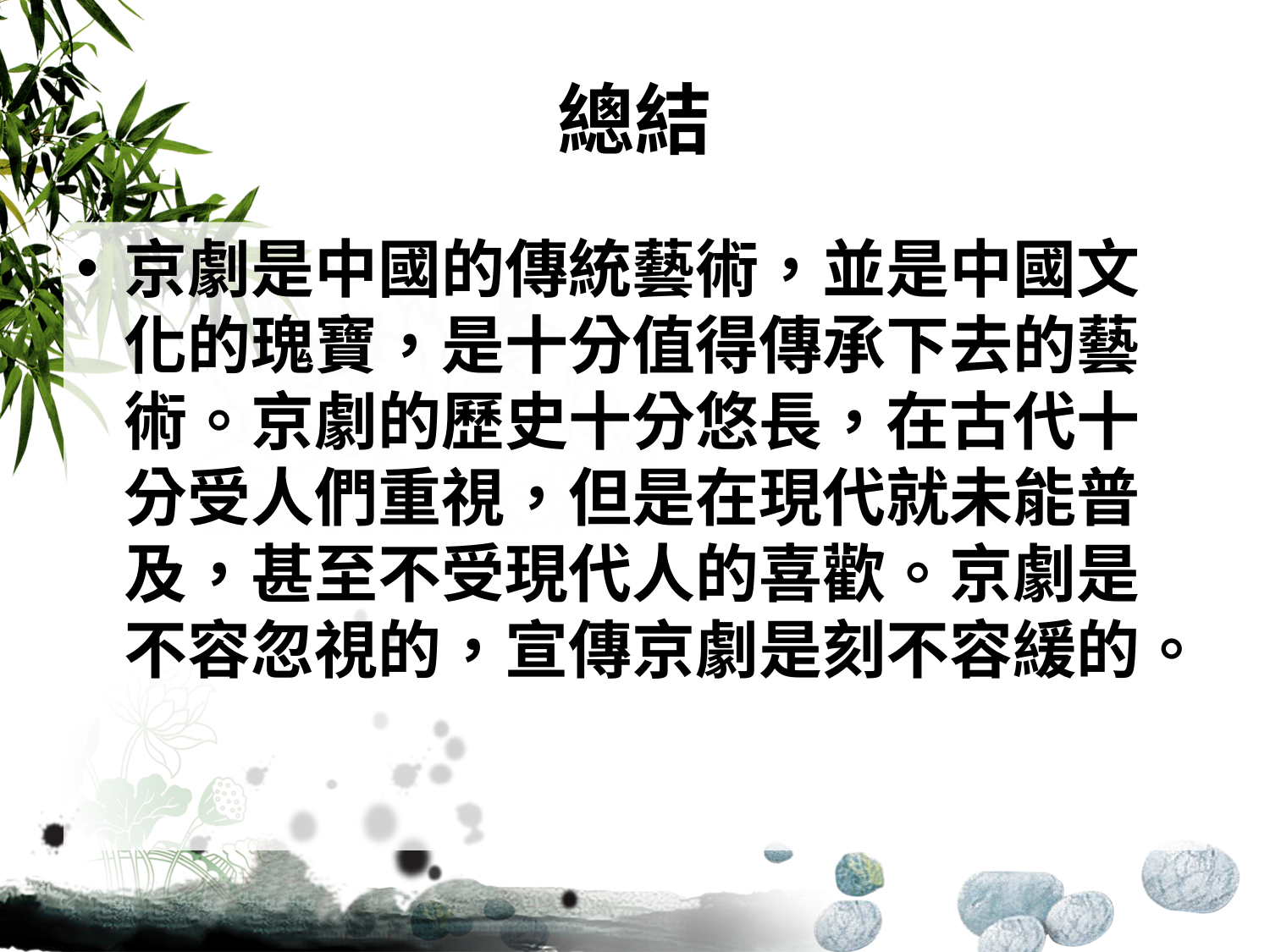

# 總結
京劇是中國的傳統藝術，並是中國文化的瑰寶，是十分值得傳承下去的藝術。京劇的歷史十分悠長，在古代十分受人們重視，但是在現代就未能普及，甚至不受現代人的喜歡。京劇是不容忽視的，宣傳京劇是刻不容緩的。